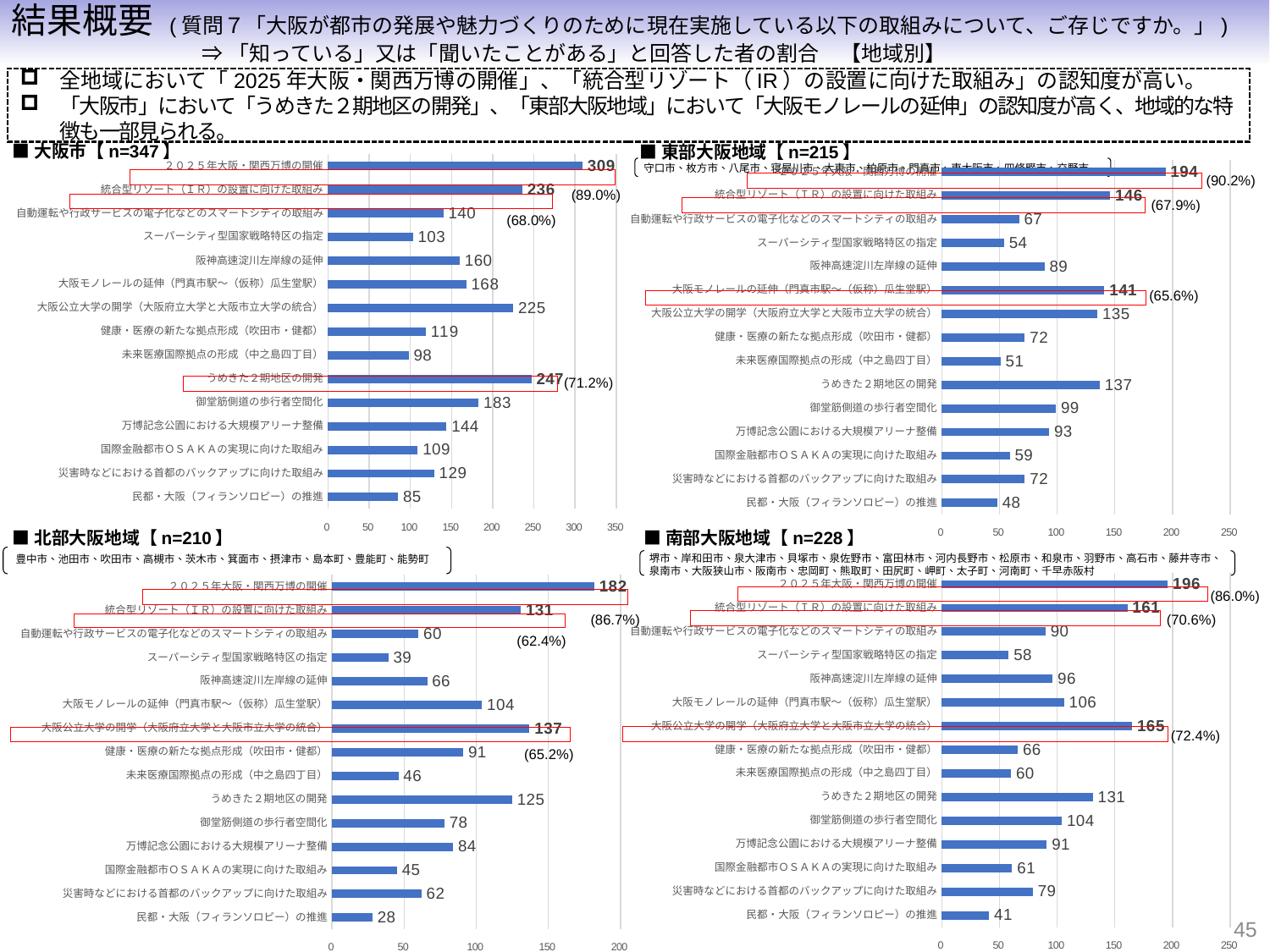

結果概要 (質問７「大阪が都市の発展や魅力づくりのために現在実施している以下の取組みについて、ご存じですか。」)
　　　　　　　　　⇒ 「知っている」又は「聞いたことがある」と回答した者の割合　【地域別】
全地域において「2025年大阪・関西万博の開催」、「統合型リゾート（IR）の設置に向けた取組み」の認知度が高い。
「大阪市」において「うめきた２期地区の開発」、「東部大阪地域」において「大阪モノレールの延伸」の認知度が高く、地域的な特徴も一部見られる。
■大阪市【n=347】
■東部大阪地域【n=215】

### Chart

| Category | 当てはまる×どちらかというと当てはまる |
|---|---|
| ２０２５年大阪・関西万博の開催 | 309.0 |
| 統合型リゾート（ＩＲ）の設置に向けた取組み | 236.0 |
| 自動運転や行政サービスの電子化などのスマートシティの取組み | 140.0 |
| スーパーシティ型国家戦略特区の指定 | 103.0 |
| 阪神高速淀川左岸線の延伸 | 160.0 |
| 大阪モノレールの延伸（門真市駅～（仮称）瓜生堂駅） | 168.0 |
| 大阪公立大学の開学（大阪府立大学と大阪市立大学の統合） | 225.0 |
| 健康・医療の新たな拠点形成（吹田市・健都） | 119.0 |
| 未来医療国際拠点の形成（中之島四丁目） | 98.0 |
| うめきた２期地区の開発 | 247.0 |
| 御堂筋側道の歩行者空間化 | 183.0 |
| 万博記念公園における大規模アリーナ整備 | 144.0 |
| 国際金融都市ＯＳＡＫＡの実現に向けた取組み | 109.0 |
| 災害時などにおける首都のバックアップに向けた取組み | 129.0 |
| 民都・大阪（フィランソロピー）の推進 | 85.0 |

### Chart

| Category | 当てはまる×どちらかというと当てはまる |
|---|---|
| ２０２５年大阪・関西万博の開催 | 194.0 |
| 統合型リゾート（ＩＲ）の設置に向けた取組み | 146.0 |
| 自動運転や行政サービスの電子化などのスマートシティの取組み | 67.0 |
| スーパーシティ型国家戦略特区の指定 | 54.0 |
| 阪神高速淀川左岸線の延伸 | 89.0 |
| 大阪モノレールの延伸（門真市駅～（仮称）瓜生堂駅） | 141.0 |
| 大阪公立大学の開学（大阪府立大学と大阪市立大学の統合） | 135.0 |
| 健康・医療の新たな拠点形成（吹田市・健都） | 72.0 |
| 未来医療国際拠点の形成（中之島四丁目） | 51.0 |
| うめきた２期地区の開発 | 137.0 |
| 御堂筋側道の歩行者空間化 | 99.0 |
| 万博記念公園における大規模アリーナ整備 | 93.0 |
| 国際金融都市ＯＳＡＫＡの実現に向けた取組み | 59.0 |
| 災害時などにおける首都のバックアップに向けた取組み | 72.0 |
| 民都・大阪（フィランソロピー）の推進 | 48.0 |
守口市、枚方市、八尾市、寝屋川市、大東市、柏原市、門真市、東大阪市、四條畷市、交野市

(90.2%)

(89.0%)
(67.9%)

(68.0%)
(65.6%)

(71.2%)

■南部大阪地域【n=228】
■北部大阪地域【n=210】
堺市、岸和田市、泉大津市、貝塚市、泉佐野市、富田林市、河内長野市、松原市、和泉市、羽野市、高石市、藤井寺市、
泉南市、大阪狭山市、阪南市、忠岡町、熊取町、田尻町、岬町、太子町、河南町、千早赤阪村
豊中市、池田市、吹田市、高槻市、茨木市、箕面市、摂津市、島本町、豊能町、能勢町

### Chart

| Category |
|---|

### Chart

| Category | 当てはまる×どちらかというと当てはまる |
|---|---|
| ２０２５年大阪・関西万博の開催 | 196.0 |
| 統合型リゾート（ＩＲ）の設置に向けた取組み | 161.0 |
| 自動運転や行政サービスの電子化などのスマートシティの取組み | 90.0 |
| スーパーシティ型国家戦略特区の指定 | 58.0 |
| 阪神高速淀川左岸線の延伸 | 96.0 |
| 大阪モノレールの延伸（門真市駅～（仮称）瓜生堂駅） | 106.0 |
| 大阪公立大学の開学（大阪府立大学と大阪市立大学の統合） | 165.0 |
| 健康・医療の新たな拠点形成（吹田市・健都） | 66.0 |
| 未来医療国際拠点の形成（中之島四丁目） | 60.0 |
| うめきた２期地区の開発 | 131.0 |
| 御堂筋側道の歩行者空間化 | 104.0 |
| 万博記念公園における大規模アリーナ整備 | 91.0 |
| 国際金融都市ＯＳＡＫＡの実現に向けた取組み | 61.0 |
| 災害時などにおける首都のバックアップに向けた取組み | 79.0 |
| 民都・大阪（フィランソロピー）の推進 | 41.0 |

### Chart

| Category | 当てはまる×どちらかというと当てはまる |
|---|---|
| ２０２５年大阪・関西万博の開催 | 182.0 |
| 統合型リゾート（ＩＲ）の設置に向けた取組み | 131.0 |
| 自動運転や行政サービスの電子化などのスマートシティの取組み | 60.0 |
| スーパーシティ型国家戦略特区の指定 | 39.0 |
| 阪神高速淀川左岸線の延伸 | 66.0 |
| 大阪モノレールの延伸（門真市駅～（仮称）瓜生堂駅） | 104.0 |
| 大阪公立大学の開学（大阪府立大学と大阪市立大学の統合） | 137.0 |
| 健康・医療の新たな拠点形成（吹田市・健都） | 91.0 |
| 未来医療国際拠点の形成（中之島四丁目） | 46.0 |
| うめきた２期地区の開発 | 125.0 |
| 御堂筋側道の歩行者空間化 | 78.0 |
| 万博記念公園における大規模アリーナ整備 | 84.0 |
| 国際金融都市ＯＳＡＫＡの実現に向けた取組み | 45.0 |
| 災害時などにおける首都のバックアップに向けた取組み | 62.0 |
| 民都・大阪（フィランソロピー）の推進 | 28.0 |
(86.0%)

(86.7%)
(70.6%)

(62.4%)
(72.4%)

(65.2%)
45